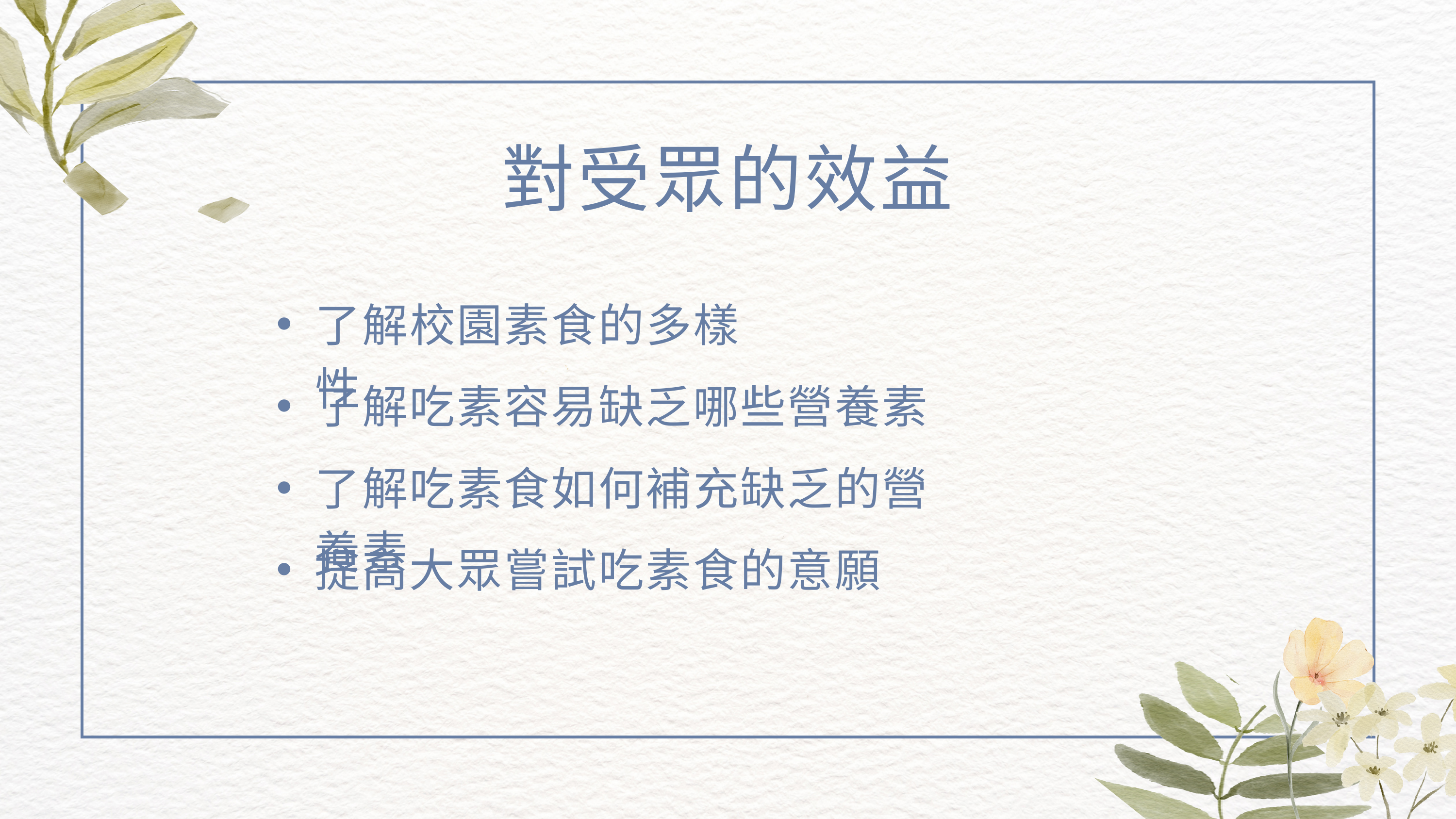

對受眾的效益

了解校園素食的多樣性
了解吃素容易缺乏哪些營養素
了解吃素食如何補充缺乏的營養素
提高大眾嘗試吃素食的意願